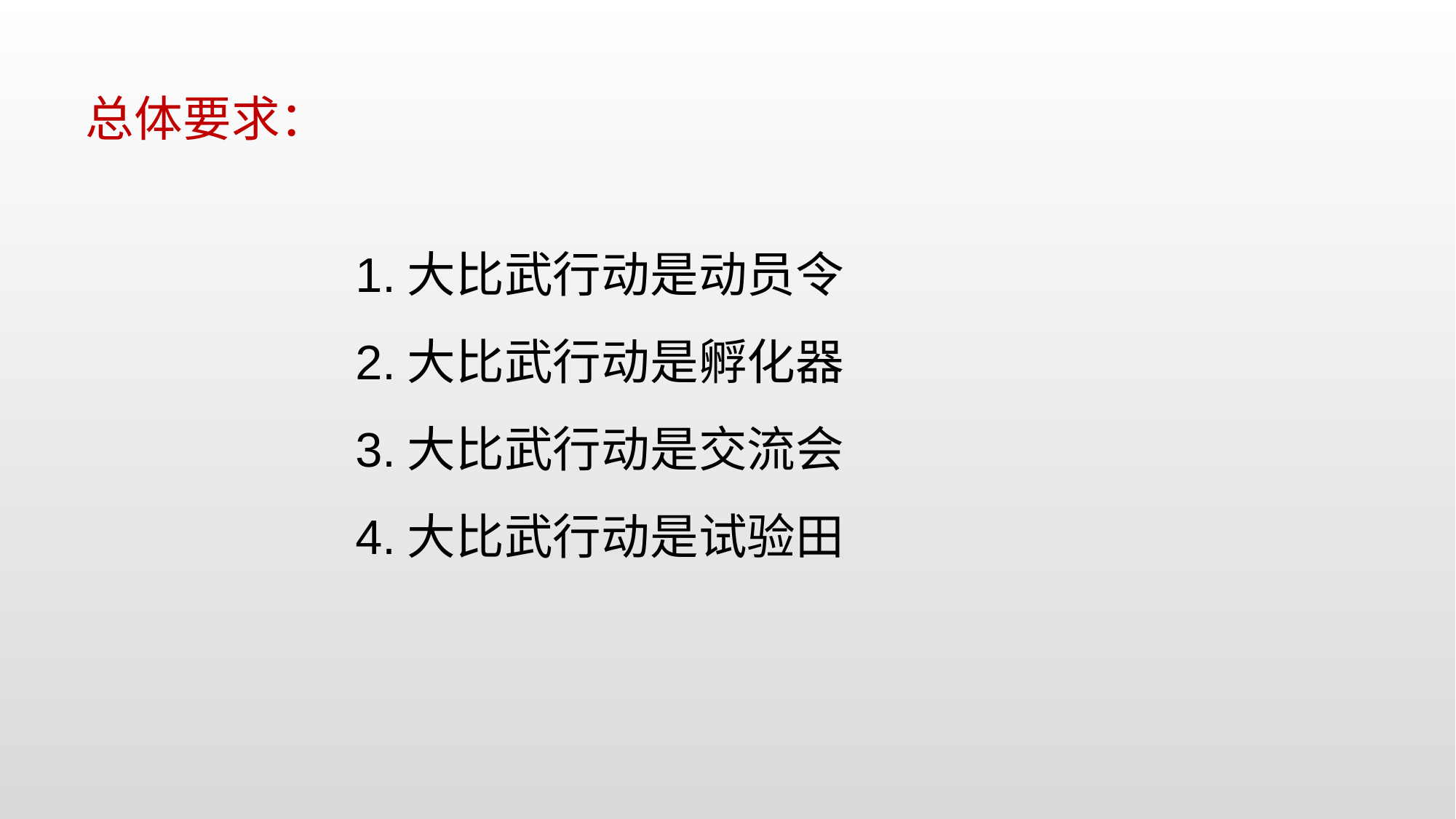

总体要求：
1.大比武行动是动员令
2.大比武行动是孵化器
3.大比武行动是交流会
4.大比武行动是试验田